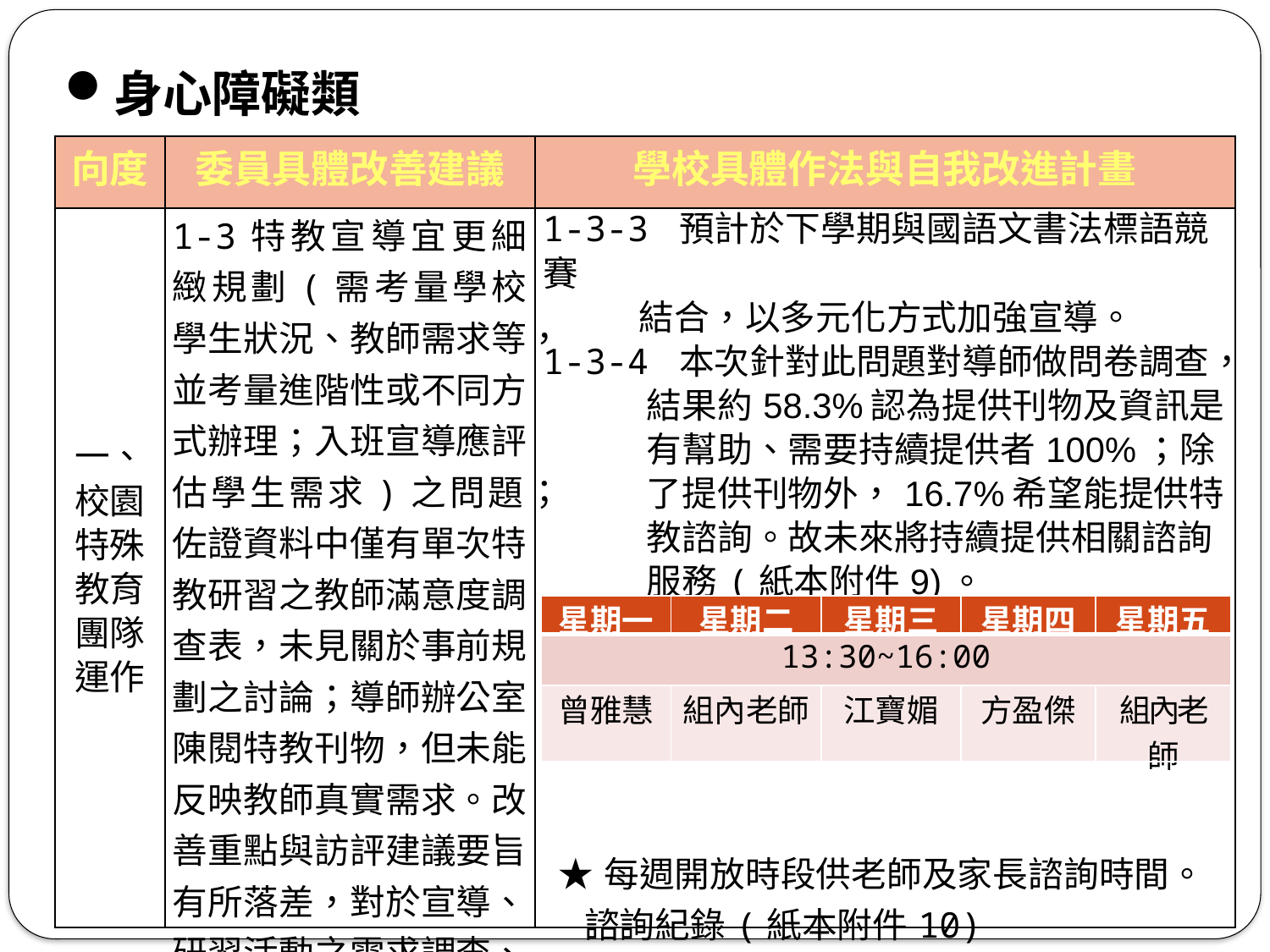

身心障礙類
| 向度 | 委員具體改善建議 | 學校具體作法與自我改進計畫 |
| --- | --- | --- |
| 一、校園特殊教育團隊運作 | 1-3特教宣導宜更細緻規劃(需考量學校學生狀況、教師需求等，並考量進階性或不同方式辦理；入班宣導應評估學生需求)之問題；佐證資料中僅有單次特教研習之教師滿意度調查表，未見關於事前規劃之討論；導師辦公室陳閱特教刊物，但未能反映教師真實需求。改善重點與訪評建議要旨有所落差，對於宣導、研習活動之需求調查、規劃、效益分析宜持續加強。 | 1-3-3 預計於下學期與國語文書法標語競賽 結合，以多元化方式加強宣導。 1-3-4 本次針對此問題對導師做問卷調查， 結果約58.3%認為提供刊物及資訊是 有幫助、需要持續提供者100%；除 了提供刊物外，16.7%希望能提供特 教諮詢。故未來將持續提供相關諮詢 服務(紙本附件9)。 ★每週開放時段供老師及家長諮詢時間。 諮詢紀錄(紙本附件10) |
| 星期一 | 星期二 | 星期三 | 星期四 | 星期五 |
| --- | --- | --- | --- | --- |
| 13:30~16:00 |  |  |  |  |
| 曾雅慧 | 組內老師 | 江寶媚 | 方盈傑 | 組內老師 |